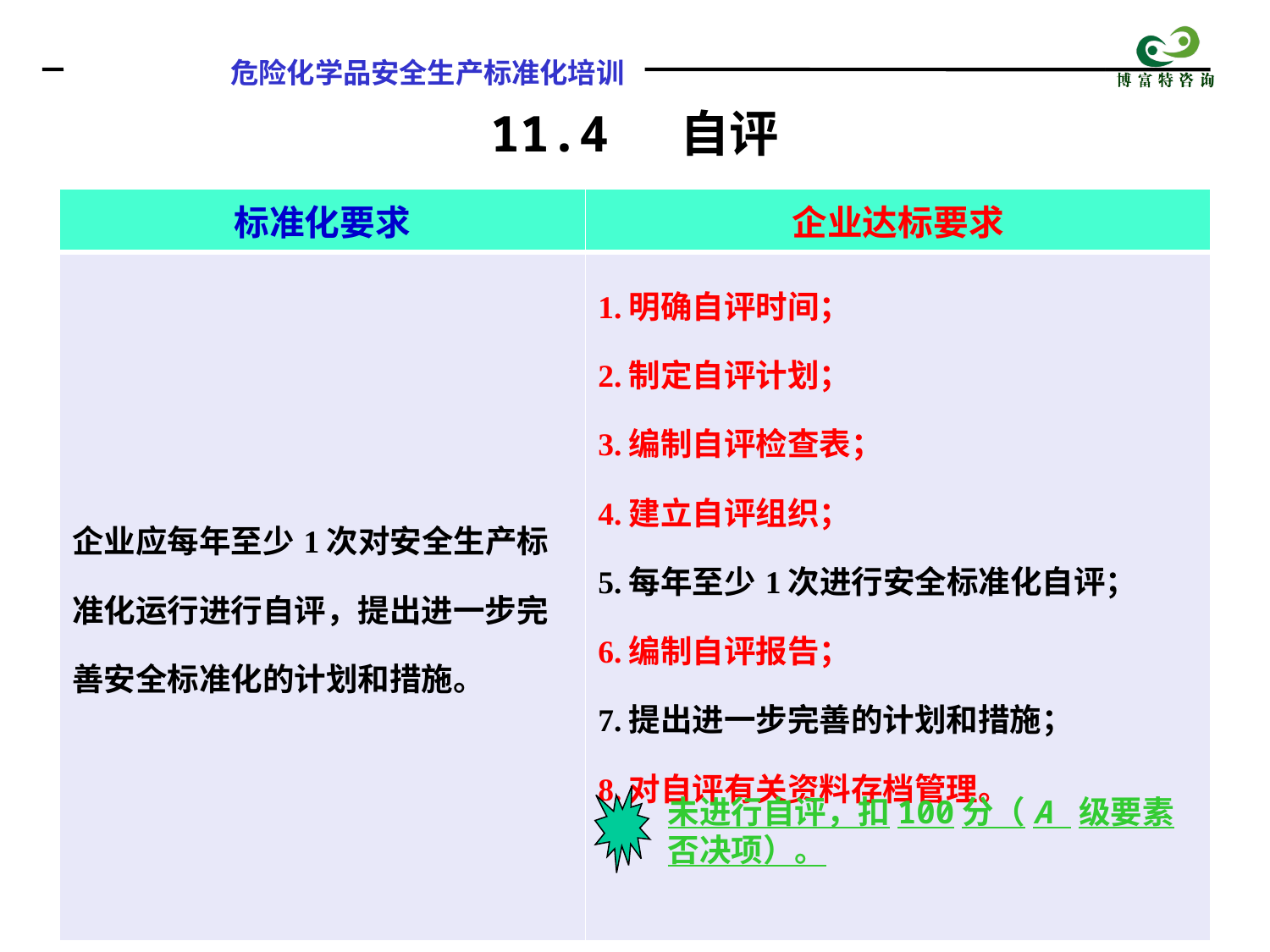

11.4  自评
| 标准化要求 | 企业达标要求 |
| --- | --- |
| 企业应每年至少1次对安全生产标准化运行进行自评，提出进一步完善安全标准化的计划和措施。 | 1.明确自评时间； 2.制定自评计划； 3.编制自评检查表； 4.建立自评组织； 5.每年至少1次进行安全标准化自评； 6.编制自评报告； 7.提出进一步完善的计划和措施； 8.对自评有关资料存档管理。 |

未进行自评，扣100分（A 级要素否决项）。